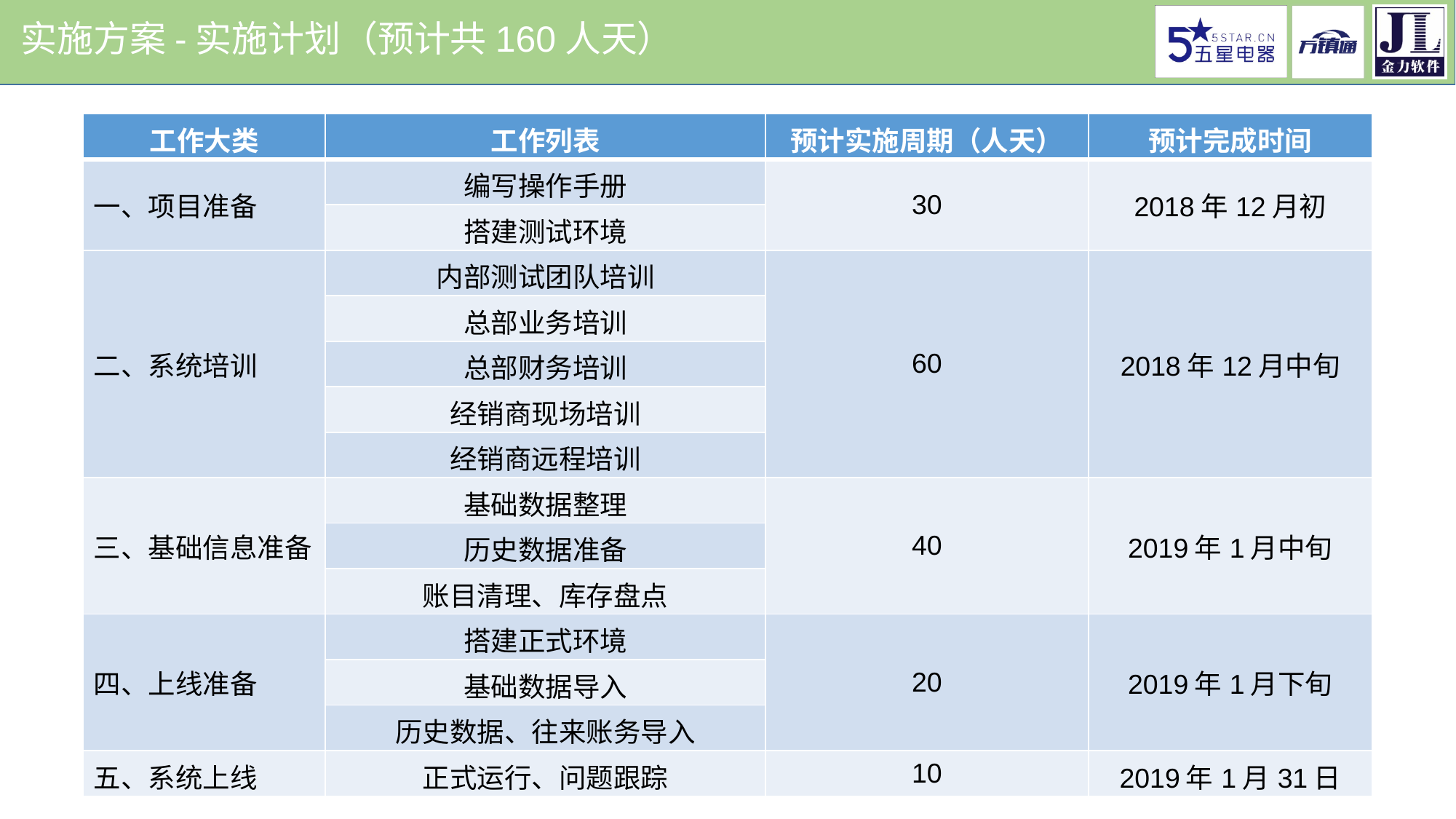

实施方案-实施计划（预计共160人天）
| 工作大类 | 工作列表 | 预计实施周期（人天） | 预计完成时间 |
| --- | --- | --- | --- |
| 一、项目准备 | 编写操作手册 | 30 | 2018年12月初 |
|  | 搭建测试环境 |  |  |
| 二、系统培训 | 内部测试团队培训 | 60 | 2018年12月中旬 |
|  | 总部业务培训 |  |  |
|  | 总部财务培训 |  |  |
|  | 经销商现场培训 |  |  |
|  | 经销商远程培训 |  |  |
| 三、基础信息准备 | 基础数据整理 | 40 | 2019年1月中旬 |
|  | 历史数据准备 |  |  |
|  | 账目清理、库存盘点 |  |  |
| 四、上线准备 | 搭建正式环境 | 20 | 2019年1月下旬 |
|  | 基础数据导入 |  |  |
|  | 历史数据、往来账务导入 |  |  |
| 五、系统上线 | 正式运行、问题跟踪 | 10 | 2019年1月31日 |